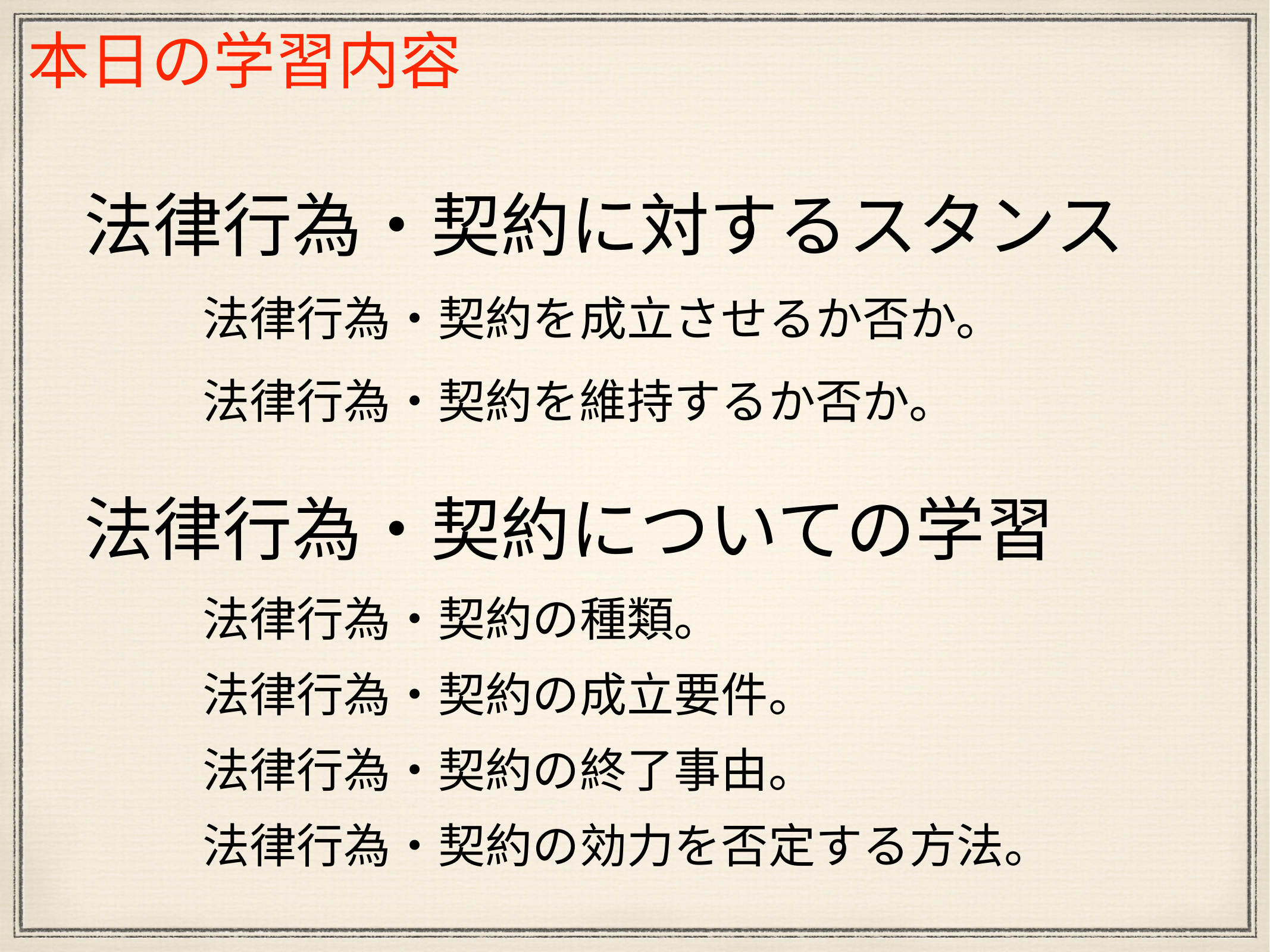

本日の学習内容
法律行為・契約に対するスタンス
　法律行為・契約を成立させるか否か。
　法律行為・契約を維持するか否か。
法律行為・契約についての学習
　法律行為・契約の種類。
　法律行為・契約の成立要件。
　法律行為・契約の終了事由。
　法律行為・契約の効力を否定する方法。